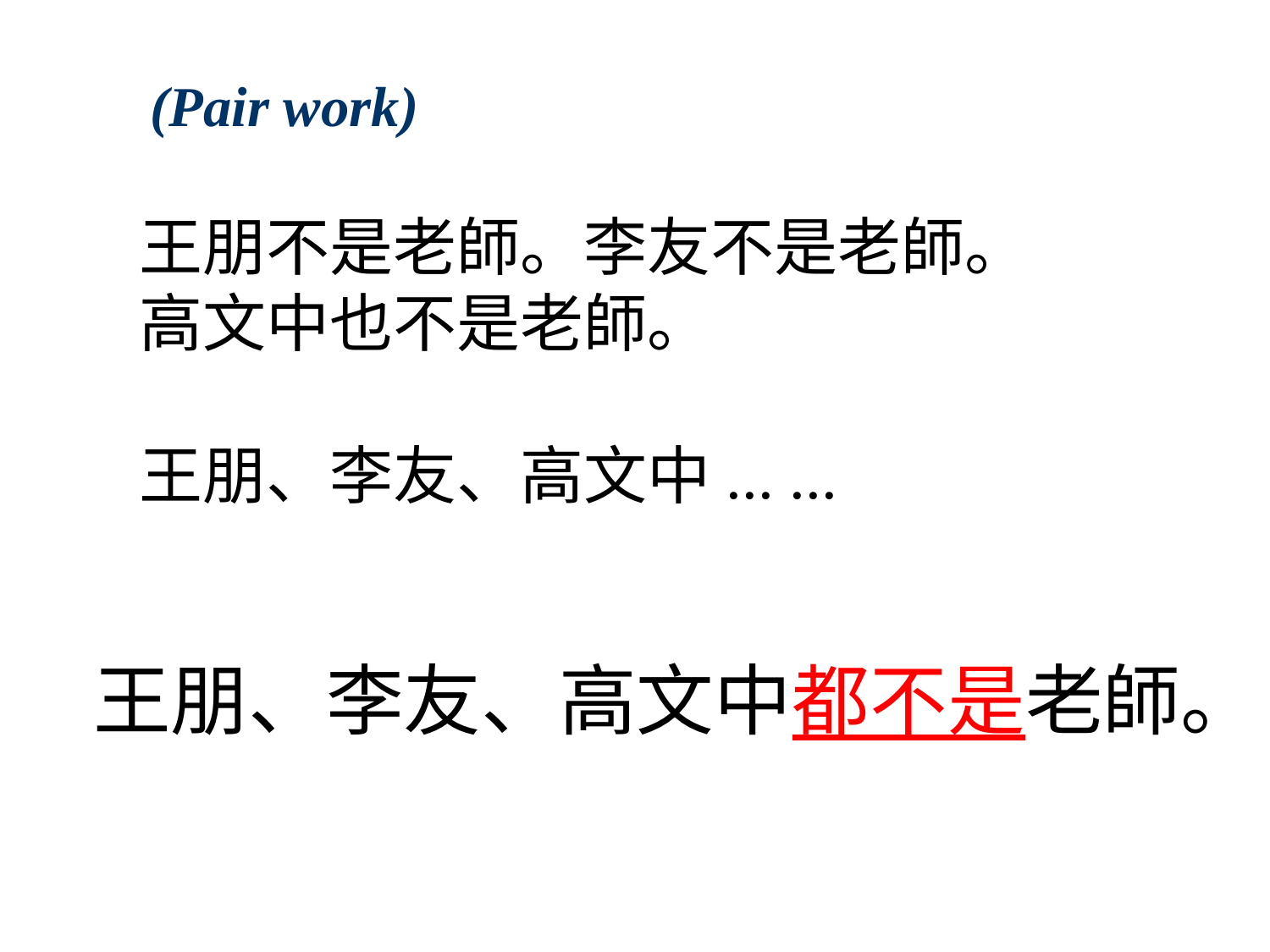

# (Pair work)
王朋不是老師。李友不是老師。高文中也不是老師。

王朋、李友、高文中... ...
王朋、李友、高文中都不是老師。